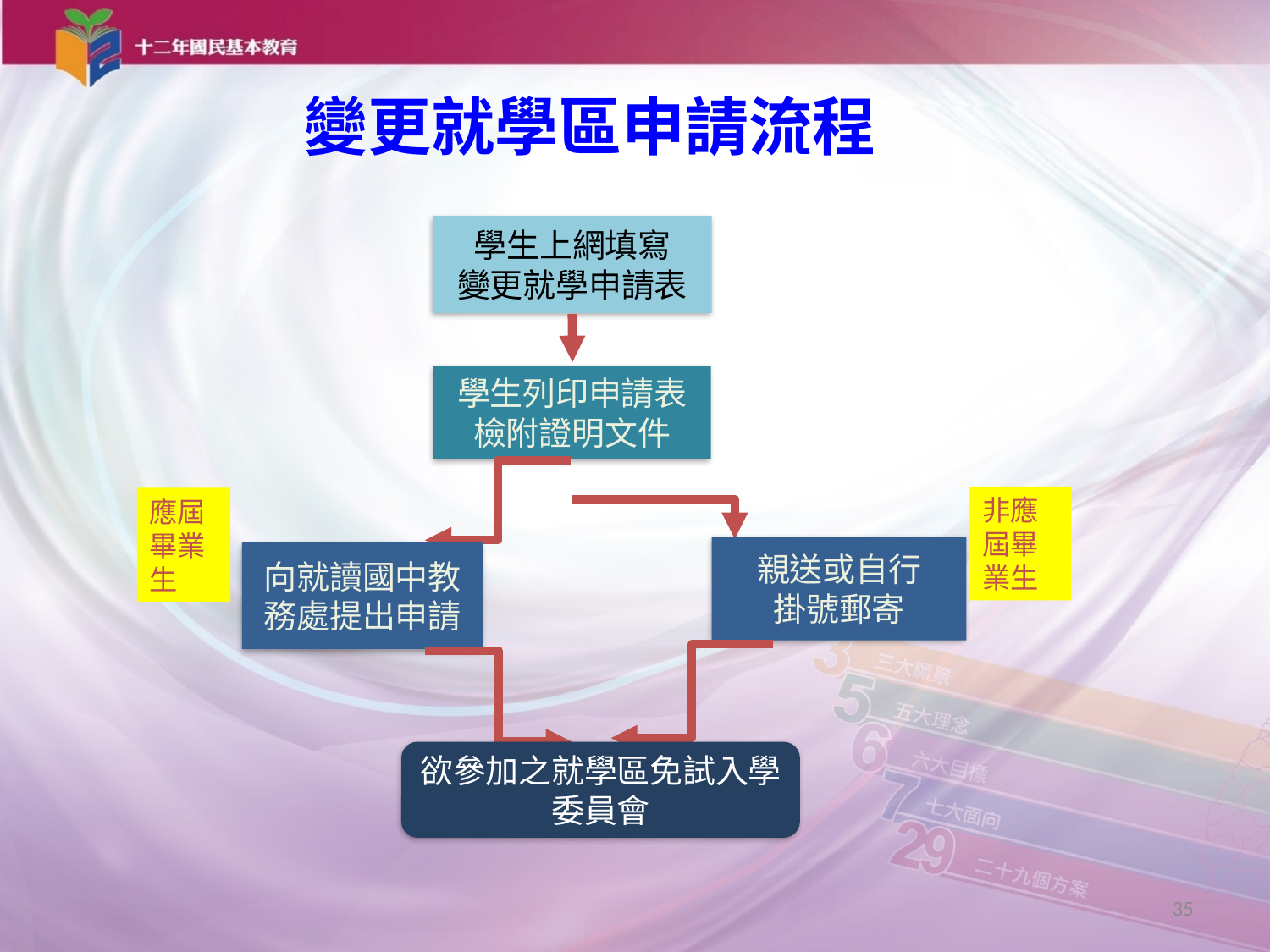

變更就學區申請流程
學生上網填寫
變更就學申請表
學生列印申請表
檢附證明文件
非應屆畢業生
應屆畢業生
親送或自行
掛號郵寄
向就讀國中教務處提出申請
欲參加之就學區免試入學委員會
35